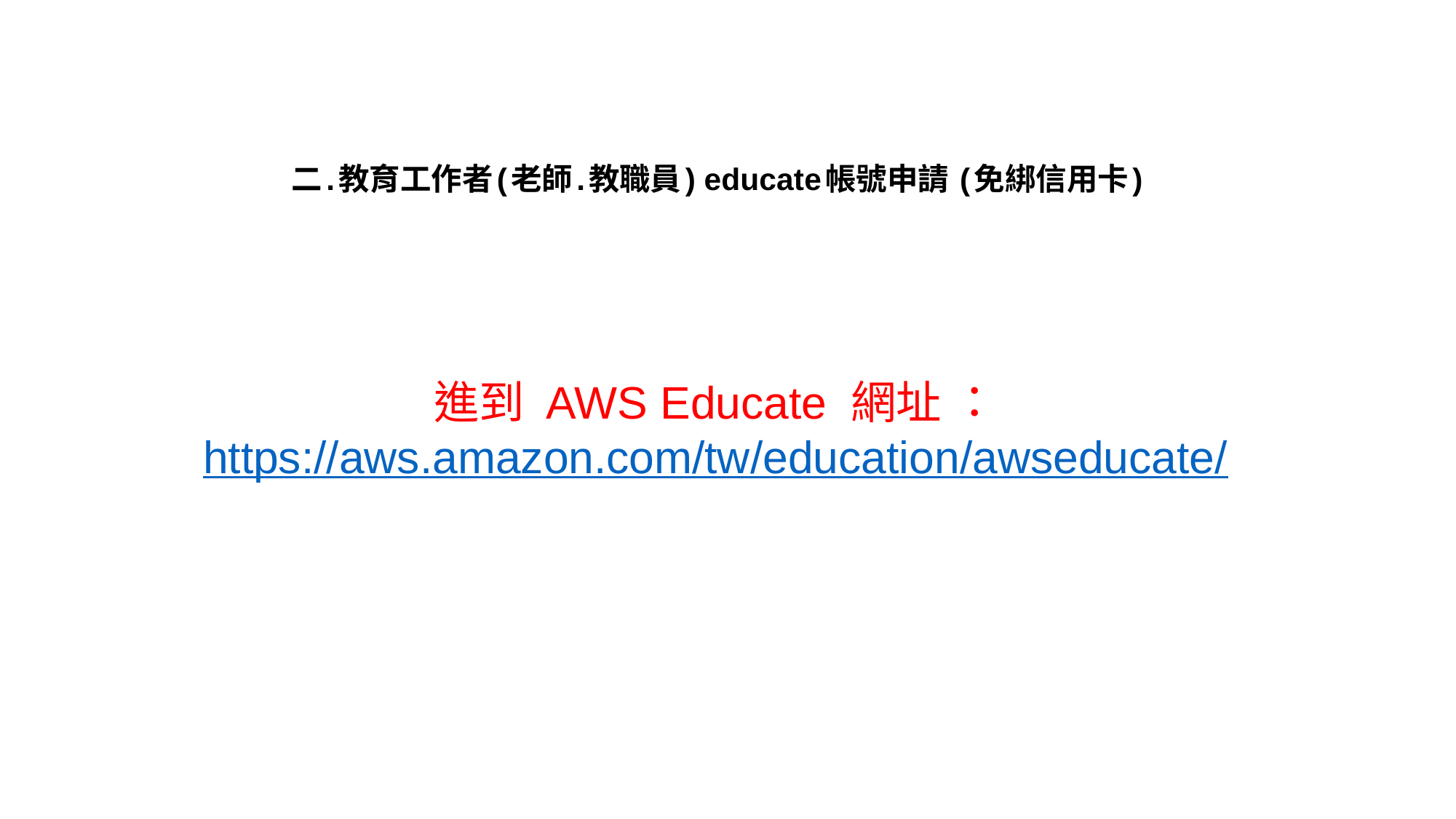

二.教育工作者(老師.教職員) educate帳號申請 (免綁信用卡)
進到 AWS Educate 網址 ：
https://aws.amazon.com/tw/education/awseducate/